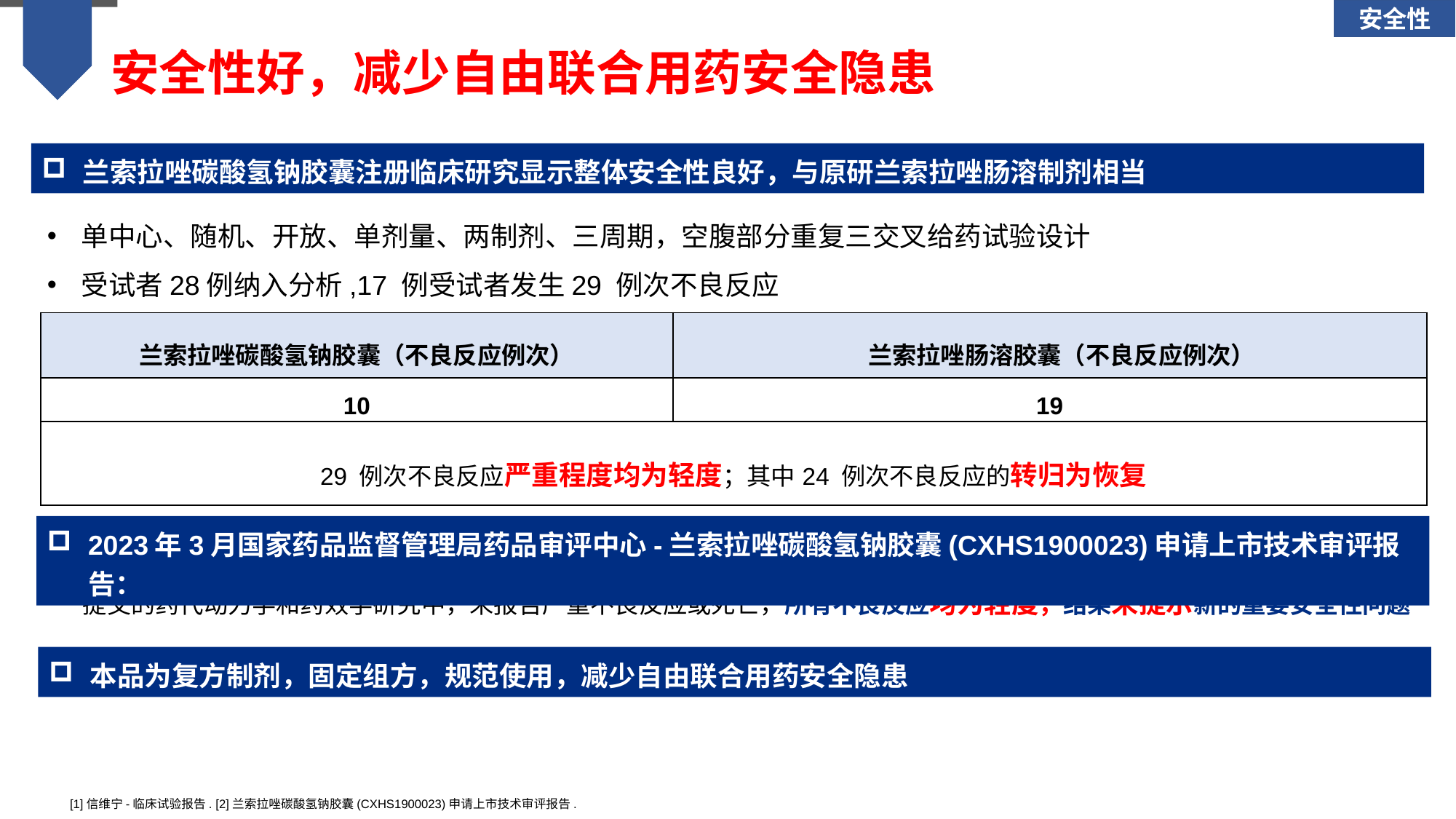

安全性

安全性好，减少自由联合用药安全隐患
兰索拉唑碳酸氢钠胶囊注册临床研究显示整体安全性良好，与原研兰索拉唑肠溶制剂相当
单中心、随机、开放、单剂量、两制剂、三周期，空腹部分重复三交叉给药试验设计
受试者28例纳入分析,17 例受试者发生29 例次不良反应
| 兰索拉唑碳酸氢钠胶囊（不良反应例次） | 兰索拉唑肠溶胶囊（不良反应例次） |
| --- | --- |
| 10 | 19 |
| 29 例次不良反应严重程度均为轻度；其中24 例次不良反应的转归为恢复 |  |
2023年3月国家药品监督管理局药品审评中心-兰索拉唑碳酸氢钠胶囊(CXHS1900023)申请上市技术审评报告：

提交的药代动力学和药效学研究中，未报告严重不良反应或死亡，所有不良反应均为轻度，结果未提示新的重要安全性问题
本品为复方制剂，固定组方，规范使用，减少自由联合用药安全隐患
[1]信维宁-临床试验报告. [2]兰索拉唑碳酸氢钠胶囊(CXHS1900023)申请上市技术审评报告.